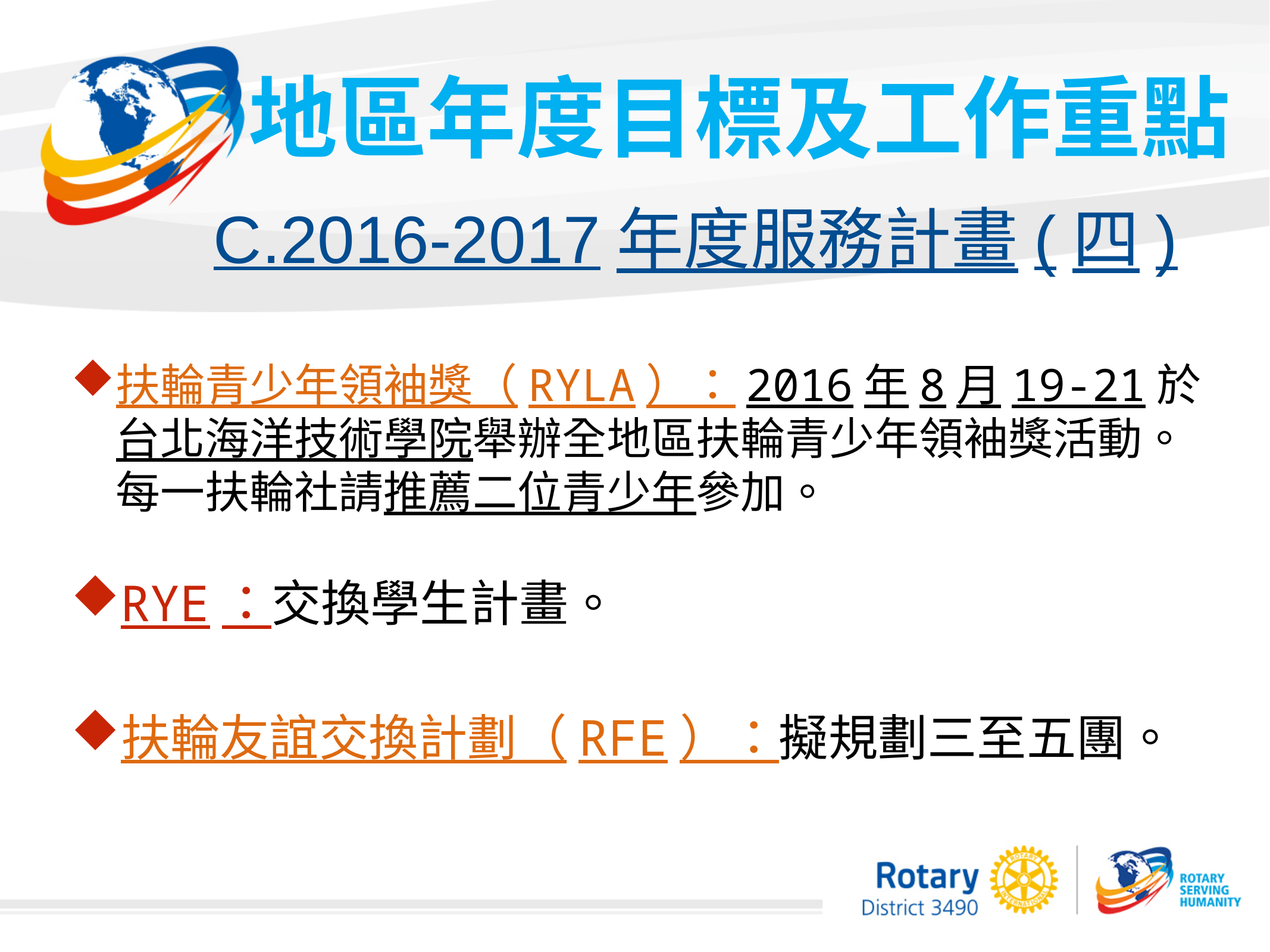

地區年度目標及工作重點
C.2016-2017年度服務計畫(四)
扶輪青少年領袖獎（RYLA）：2016年8月19-21於
　台北海洋技術學院舉辦全地區扶輪青少年領袖獎活動。
　每一扶輪社請推薦二位青少年參加。
RYE：交換學生計畫。
扶輪友誼交換計劃（RFE）：擬規劃三至五團。